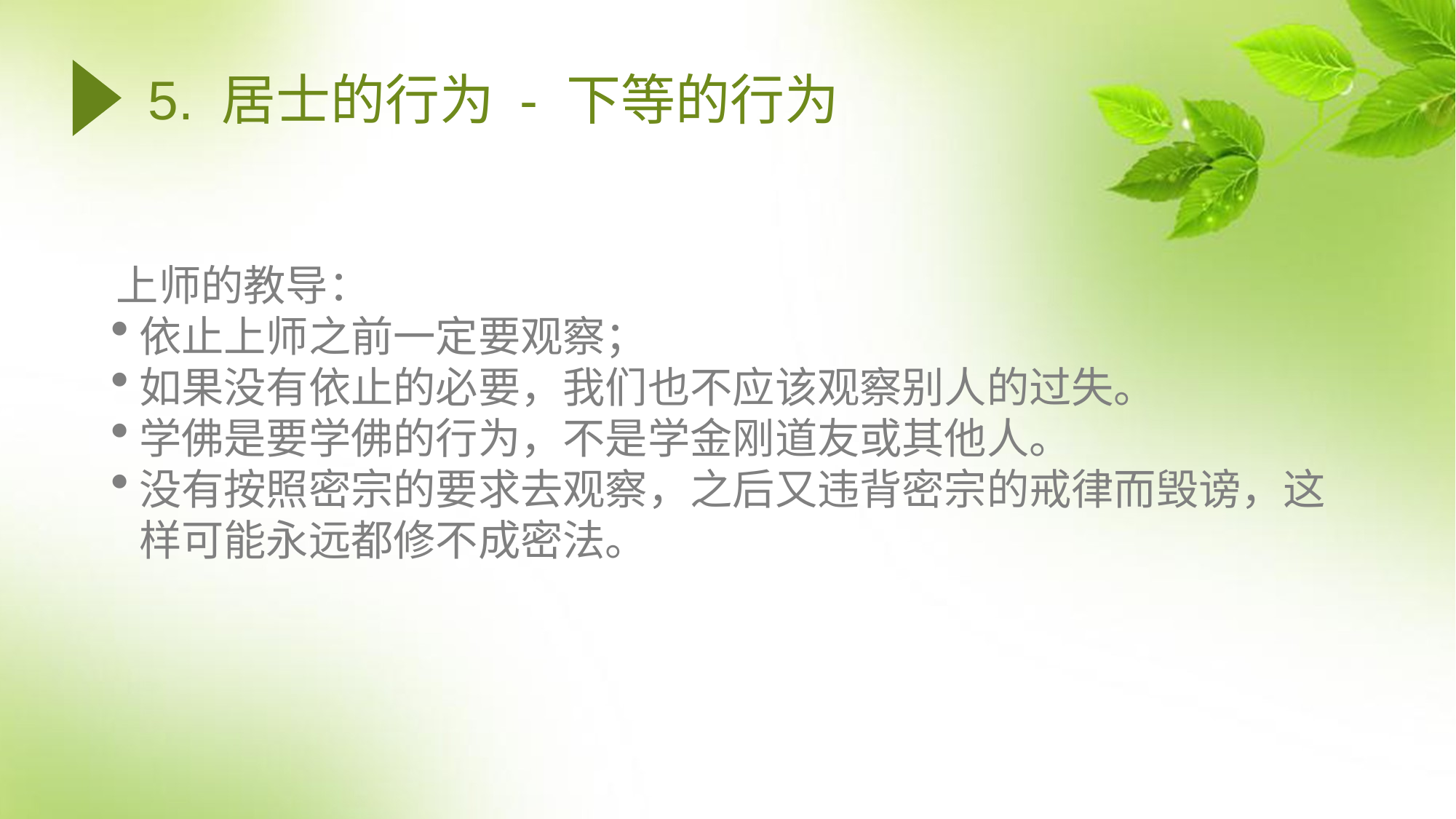

# 5. 居士的行为 - 下等的行为
上师的教导：
依止上师之前一定要观察；
如果没有依止的必要，我们也不应该观察别人的过失。
学佛是要学佛的行为，不是学金刚道友或其他人。
没有按照密宗的要求去观察，之后又违背密宗的戒律而毁谤，这样可能永远都修不成密法。